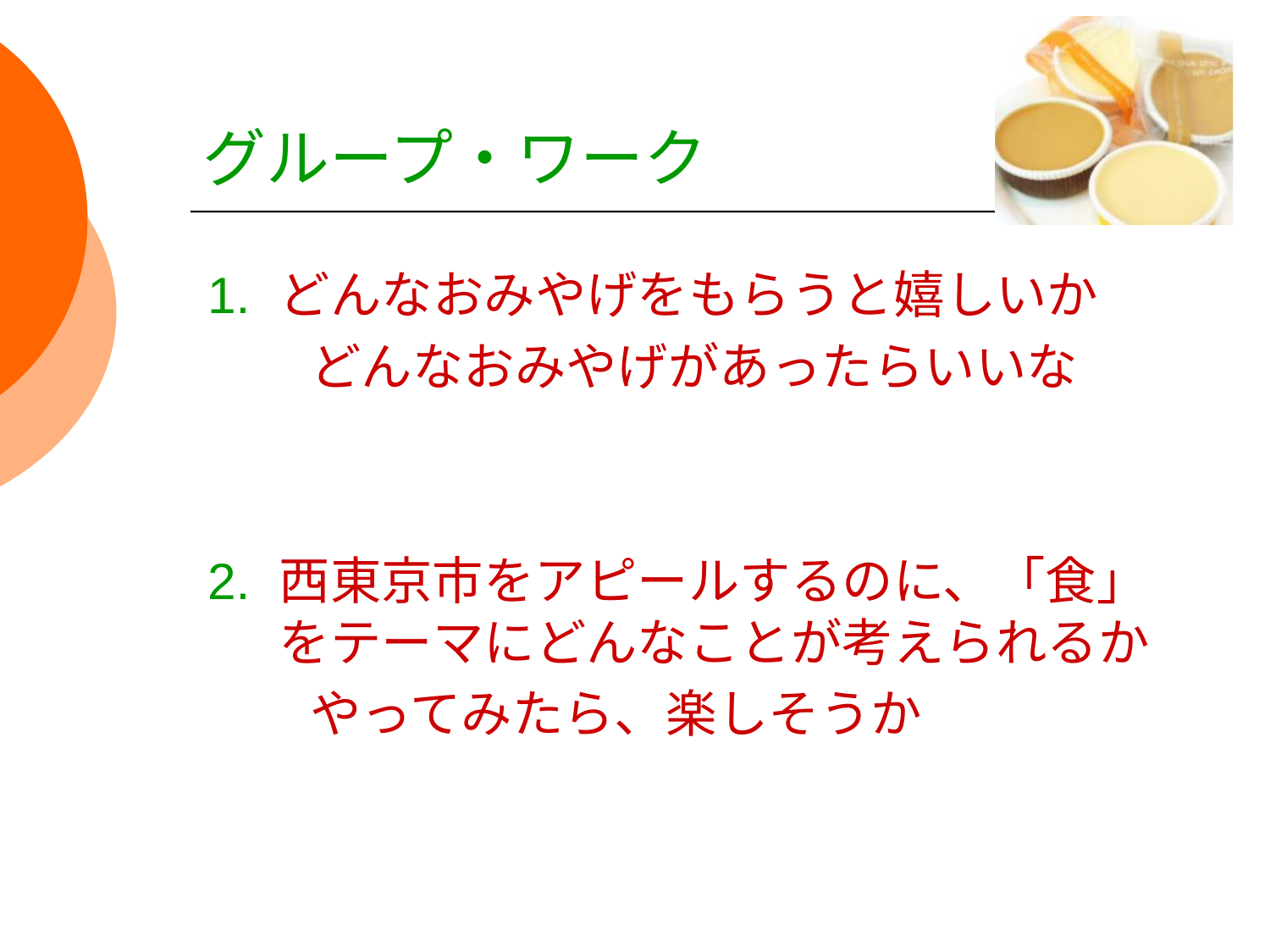

# グループ・ワーク
どんなおみやげをもらうと嬉しいか
　　どんなおみやげがあったらいいな

西東京市をアピールするのに、「食」をテーマにどんなことが考えられるか
　　やってみたら、楽しそうか